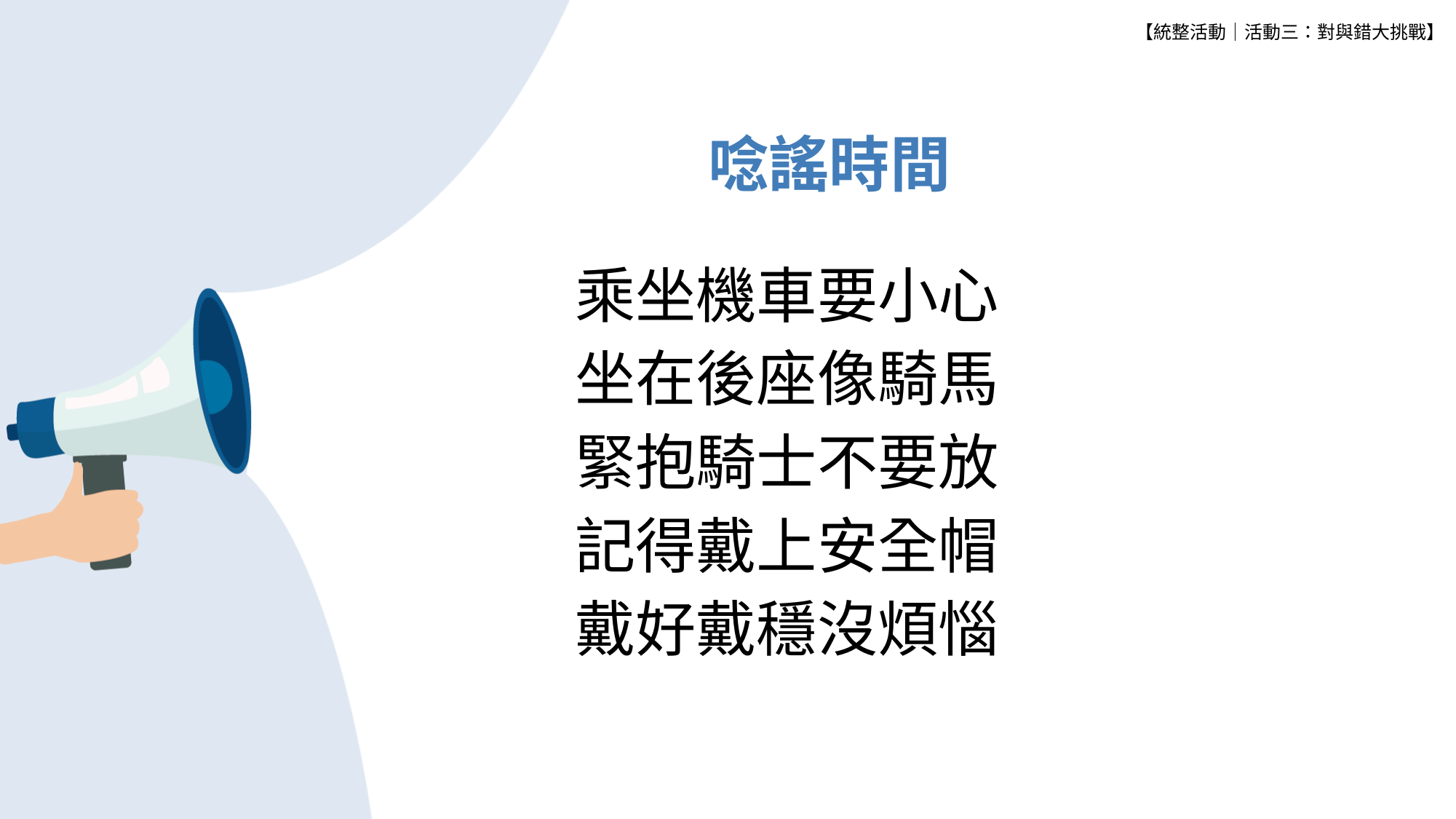

【統整活動│活動三：對與錯大挑戰】
唸謠時間
乘坐機車要小心
坐在後座像騎馬
緊抱騎士不要放
記得戴上安全帽
戴好戴穩沒煩惱